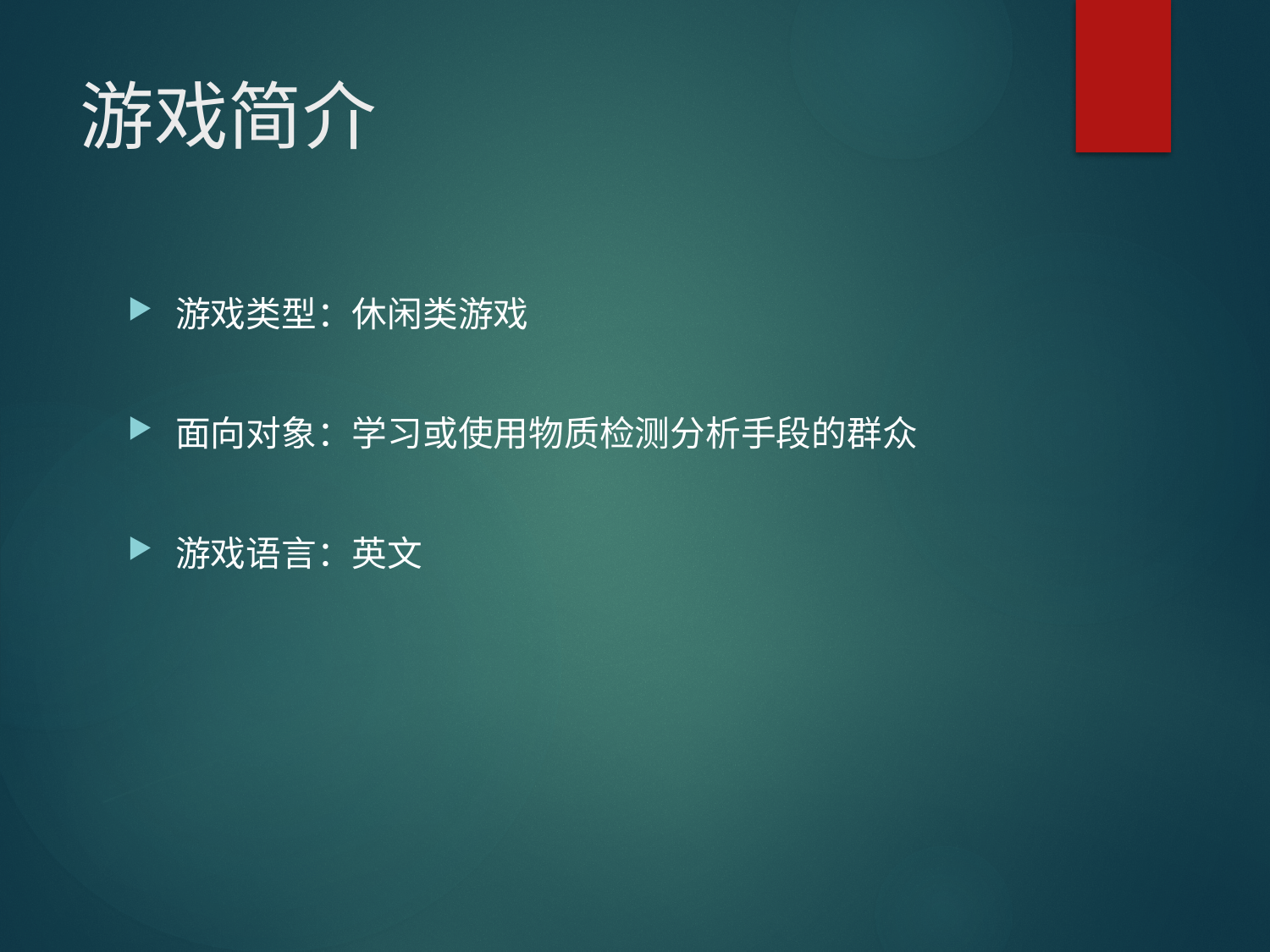

# 游戏简介
游戏类型：休闲类游戏

面向对象：学习或使用物质检测分析手段的群众

游戏语言：英文